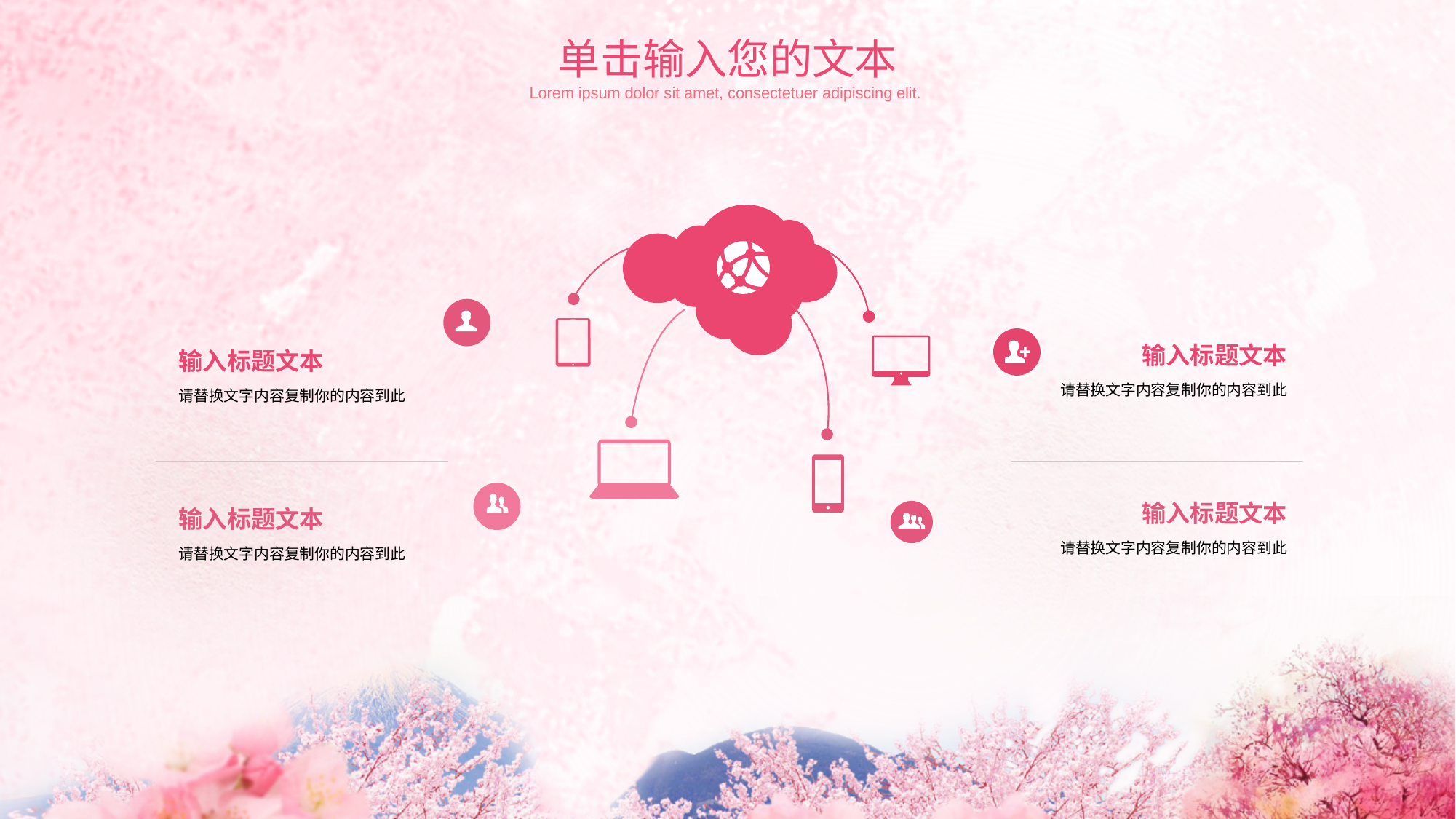

单击输入您的文本
Lorem ipsum dolor sit amet, consectetuer adipiscing elit.

输入标题文本
请替换文字内容复制你的内容到此
输入标题文本
请替换文字内容复制你的内容到此
输入标题文本
请替换文字内容复制你的内容到此
输入标题文本
请替换文字内容复制你的内容到此